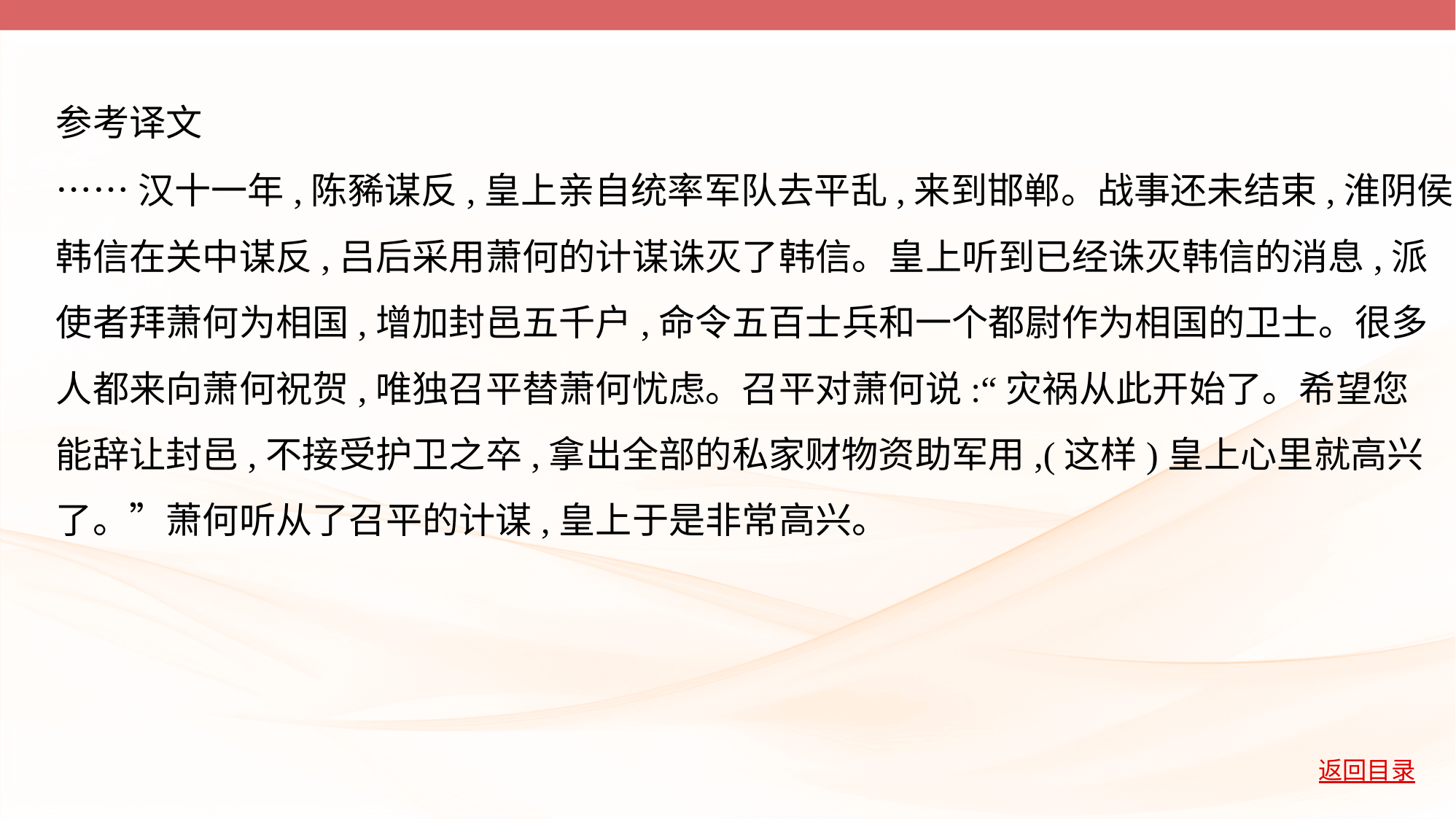

参考译文
……汉十一年,陈豨谋反,皇上亲自统率军队去平乱,来到邯郸。战事还未结束,淮阴侯
韩信在关中谋反,吕后采用萧何的计谋诛灭了韩信。皇上听到已经诛灭韩信的消息,派
使者拜萧何为相国,增加封邑五千户,命令五百士兵和一个都尉作为相国的卫士。很多
人都来向萧何祝贺,唯独召平替萧何忧虑。召平对萧何说:“灾祸从此开始了。希望您
能辞让封邑,不接受护卫之卒,拿出全部的私家财物资助军用,(这样)皇上心里就高兴
了。”萧何听从了召平的计谋,皇上于是非常高兴。